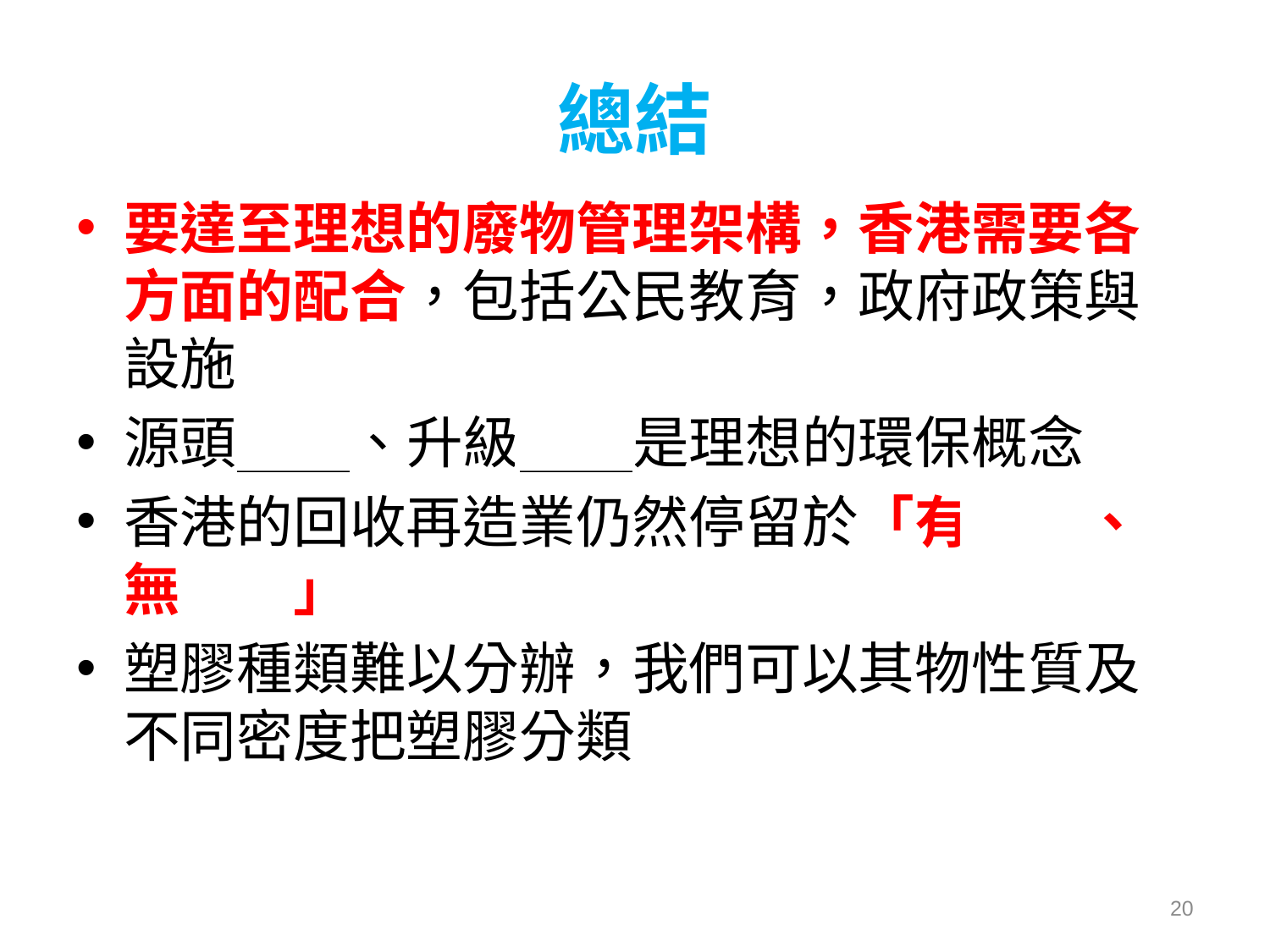

# 總結
要達至理想的廢物管理架構，香港需要各方面的配合，包括公民教育，政府政策與設施
源頭減廢、升級再造是理想的環保概念
香港的回收再造業仍然停留於「有回收、無再造」
塑膠種類難以分辦，我們可以其物性質及不同密度把塑膠分類

20